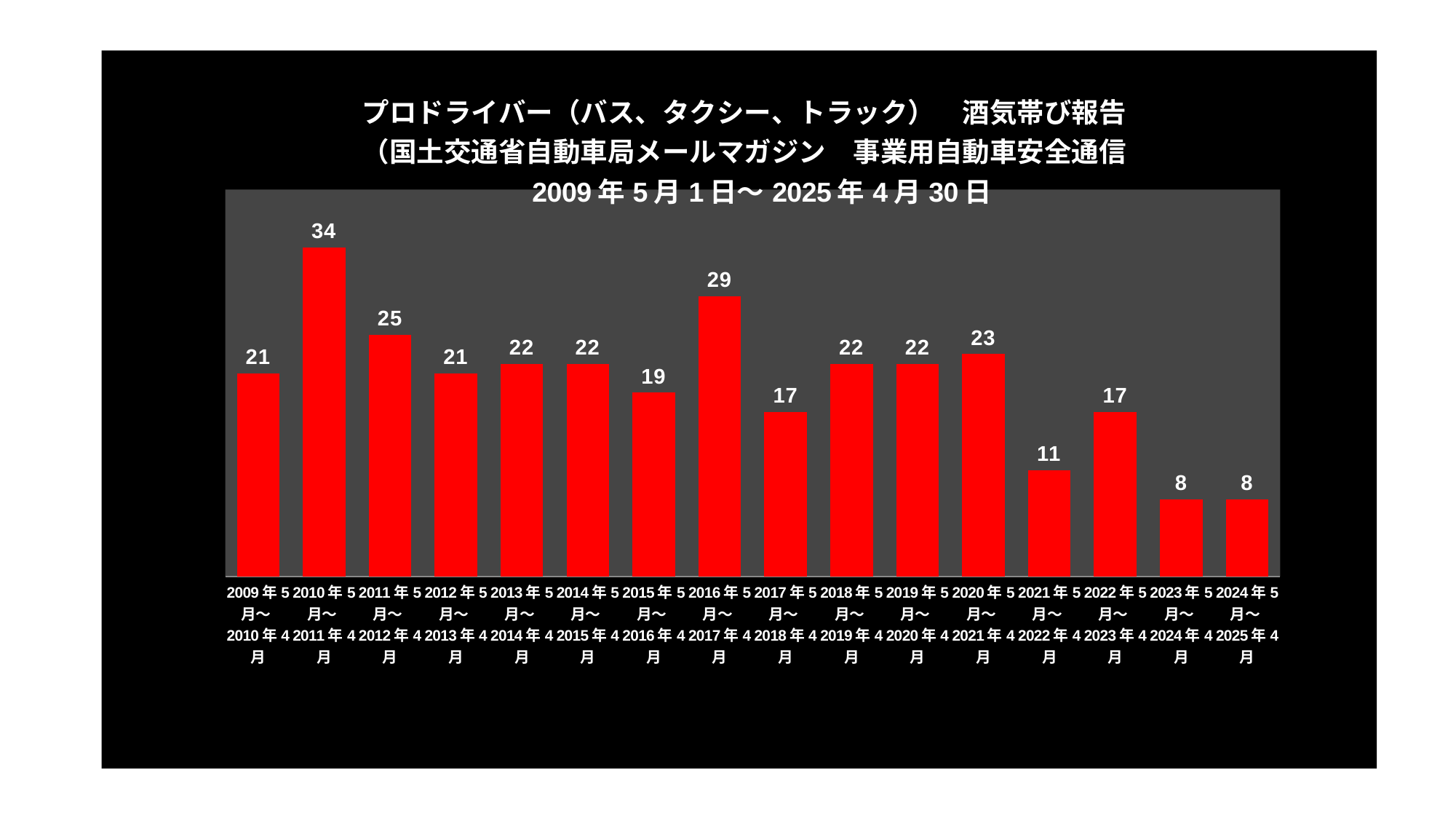

### Chart: プロドライバー（バス、タクシー、トラック）　酒気帯び報告 （国土交通省自動車局メールマガジン　事業用自動車安全通信
　2009年5月1日～2025年4月30日

| Category | 総計 |
|---|---|
| 2009年5月～2010年4月 | 21.0 |
| 2010年5月～2011年4月 | 34.0 |
| 2011年5月～2012年4月 | 25.0 |
| 2012年5月～2013年4月 | 21.0 |
| 2013年5月～2014年4月 | 22.0 |
| 2014年5月～2015年4月 | 22.0 |
| 2015年5月～2016年4月 | 19.0 |
| 2016年5月～2017年4月 | 29.0 |
| 2017年5月～2018年4月 | 17.0 |
| 2018年5月～2019年4月 | 22.0 |
| 2019年5月～2020年4月 | 22.0 |
| 2020年5月～2021年4月 | 23.0 |
| 2021年5月～2022年4月 | 11.0 |
| 2022年5月～2023年4月 | 17.0 |
| 2023年5月～2024年4月 | 8.0 |
| 2024年5月～2025年4月 | 8.0 |